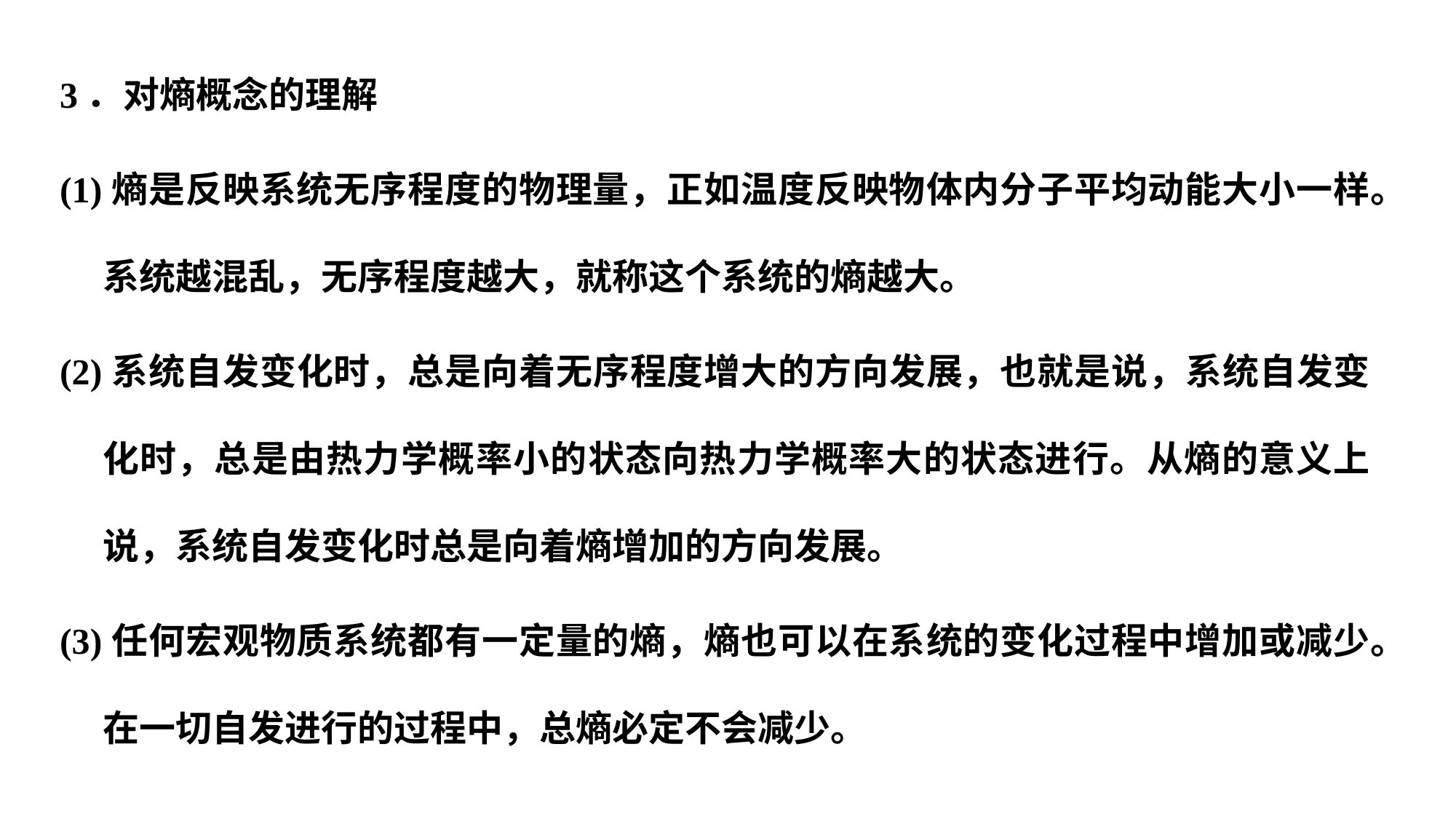

3．对熵概念的理解
(1)熵是反映系统无序程度的物理量，正如温度反映物体内分子平均动能大小一样。系统越混乱，无序程度越大，就称这个系统的熵越大。
(2)系统自发变化时，总是向着无序程度增大的方向发展，也就是说，系统自发变化时，总是由热力学概率小的状态向热力学概率大的状态进行。从熵的意义上说，系统自发变化时总是向着熵增加的方向发展。
(3)任何宏观物质系统都有一定量的熵，熵也可以在系统的变化过程中增加或减少。在一切自发进行的过程中，总熵必定不会减少。